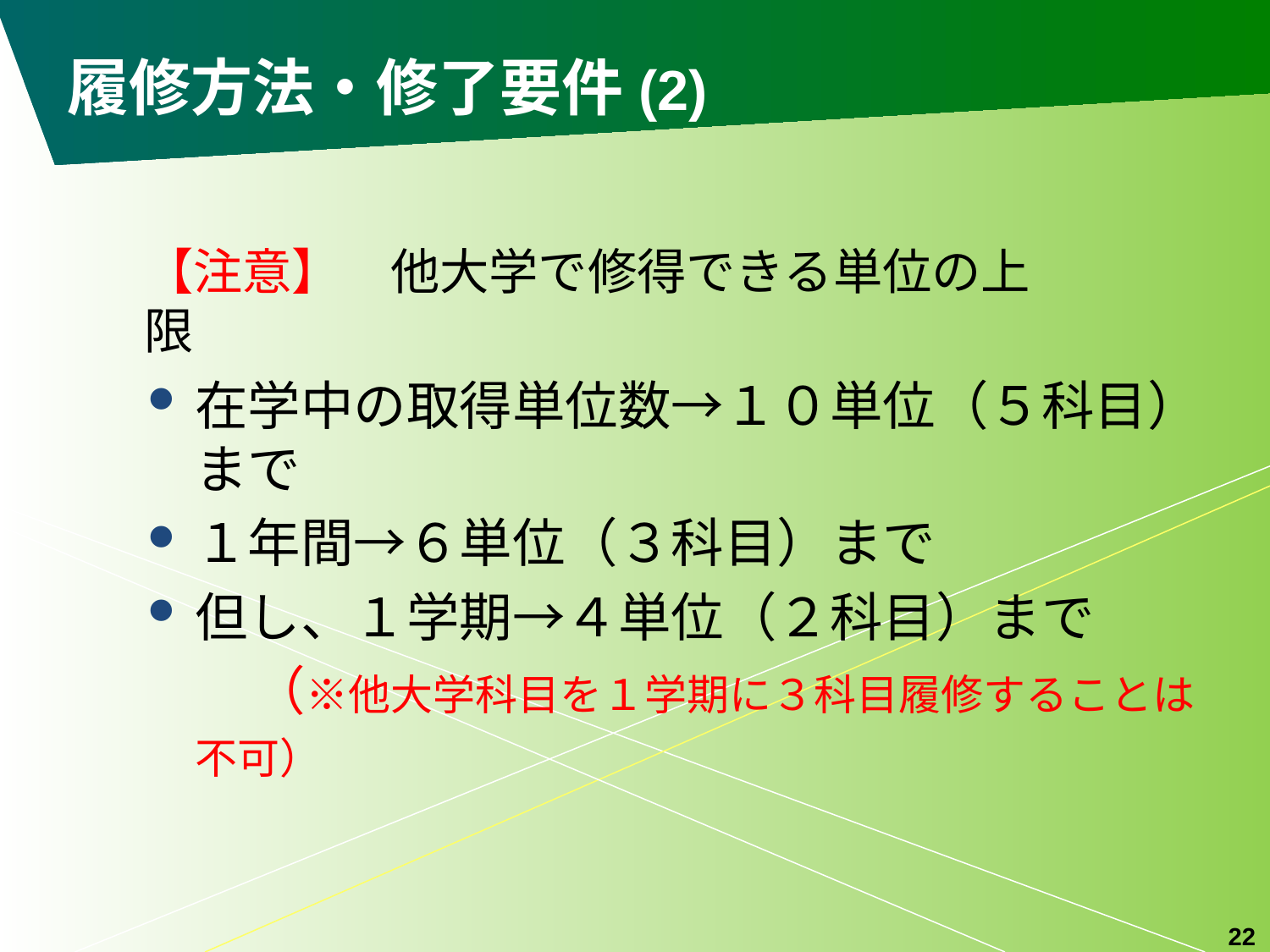

# 履修方法・修了要件(2)
【注意】　他大学で修得できる単位の上限

在学中の取得単位数→１０単位（５科目）まで
１年間→６単位（３科目）まで
但し、１学期→４単位（２科目）まで
　　（※他大学科目を１学期に３科目履修することは不可）

22